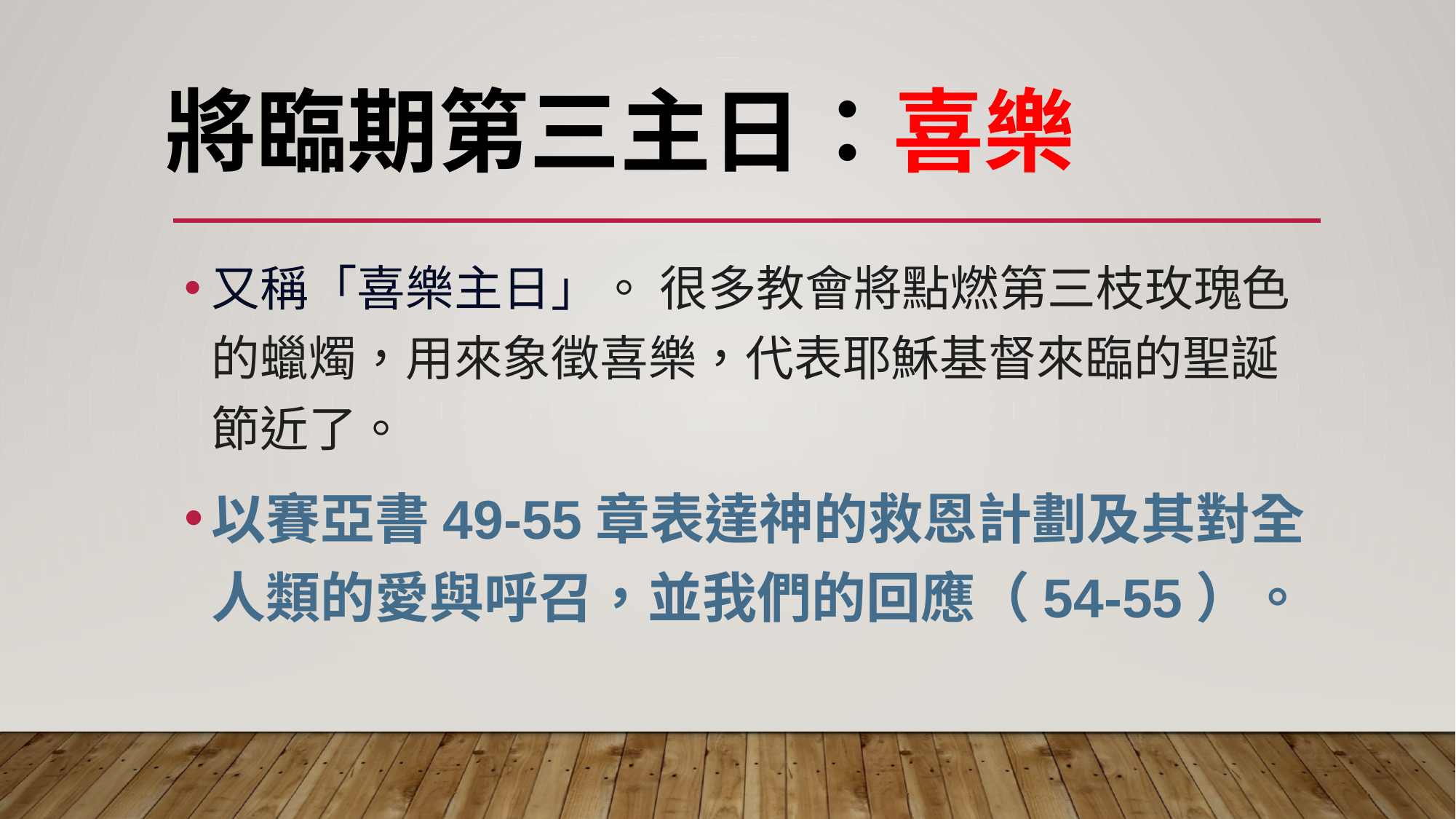

# 將臨期第三主日：喜樂
又稱「喜樂主日」。 很多教會將點燃第三枝玫瑰色的蠟燭，用來象徵喜樂，代表耶穌基督來臨的聖誕節近了。
以賽亞書49-55章表達神的救恩計劃及其對全人類的愛與呼召，並我們的回應（54-55）。